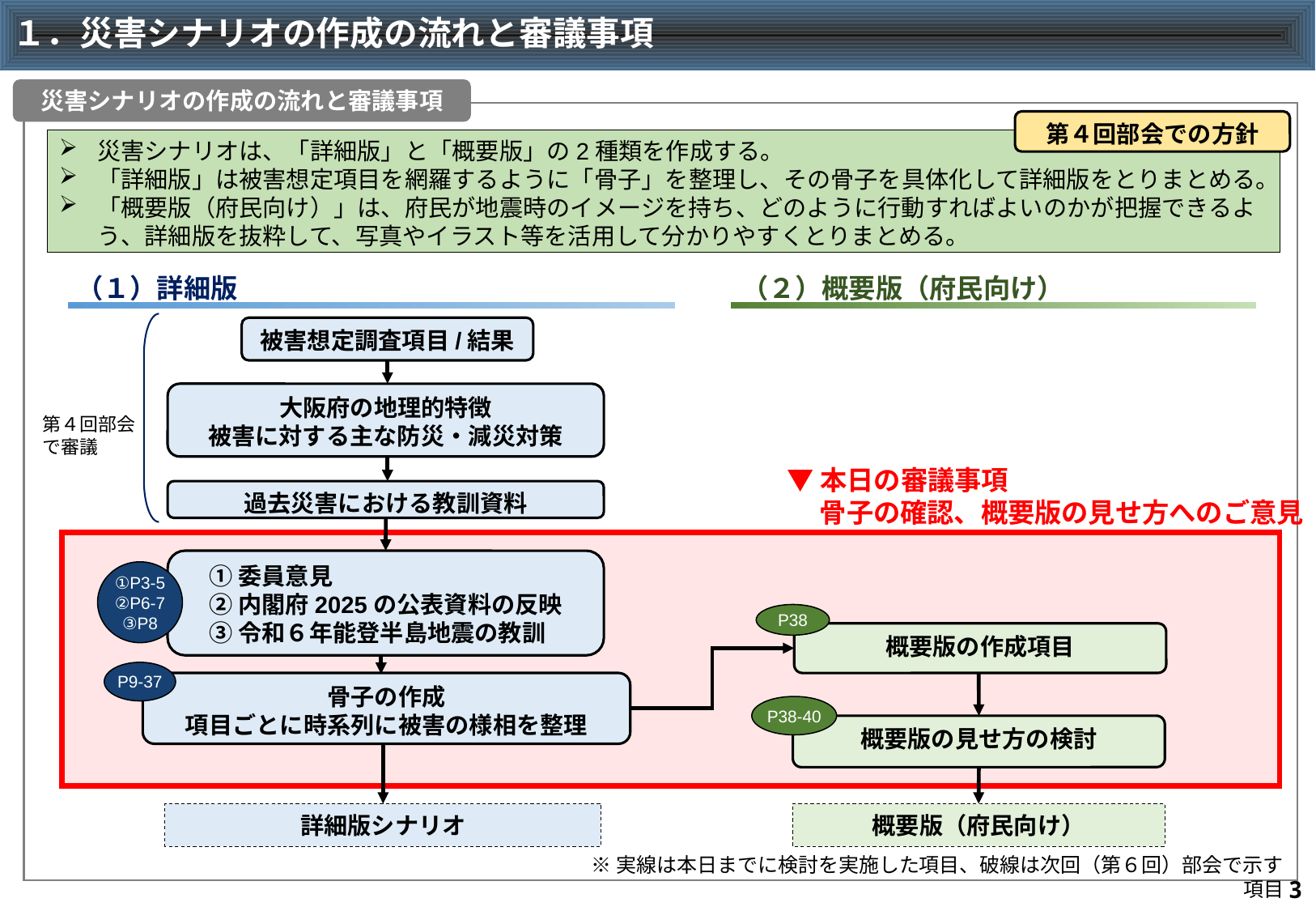

# １．災害シナリオの作成の流れと審議事項
災害シナリオの作成の流れと審議事項
第４回部会での方針
災害シナリオは、「詳細版」と「概要版」の2種類を作成する。
「詳細版」は被害想定項目を網羅するように「骨子」を整理し、その骨子を具体化して詳細版をとりまとめる。
「概要版（府民向け）」は、府民が地震時のイメージを持ち、どのように行動すればよいのかが把握できるよう、詳細版を抜粋して、写真やイラスト等を活用して分かりやすくとりまとめる。
（２）概要版（府民向け）
（１）詳細版

被害想定調査項目/結果
大阪府の地理的特徴
被害に対する主な防災・減災対策
第４回部会で審議
▼本日の審議事項
　 骨子の確認、概要版の見せ方へのご意見
過去災害における教訓資料

①委員意見
②内閣府2025の公表資料の反映
③令和６年能登半島地震の教訓
①P3-5
②P6-7
③P8
P38
概要版の作成項目
P9-37
骨子の作成
項目ごとに時系列に被害の様相を整理
P38-40
概要版の見せ方の検討
詳細版シナリオ
概要版（府民向け）
※実線は本日までに検討を実施した項目、破線は次回（第６回）部会で示す項目
3